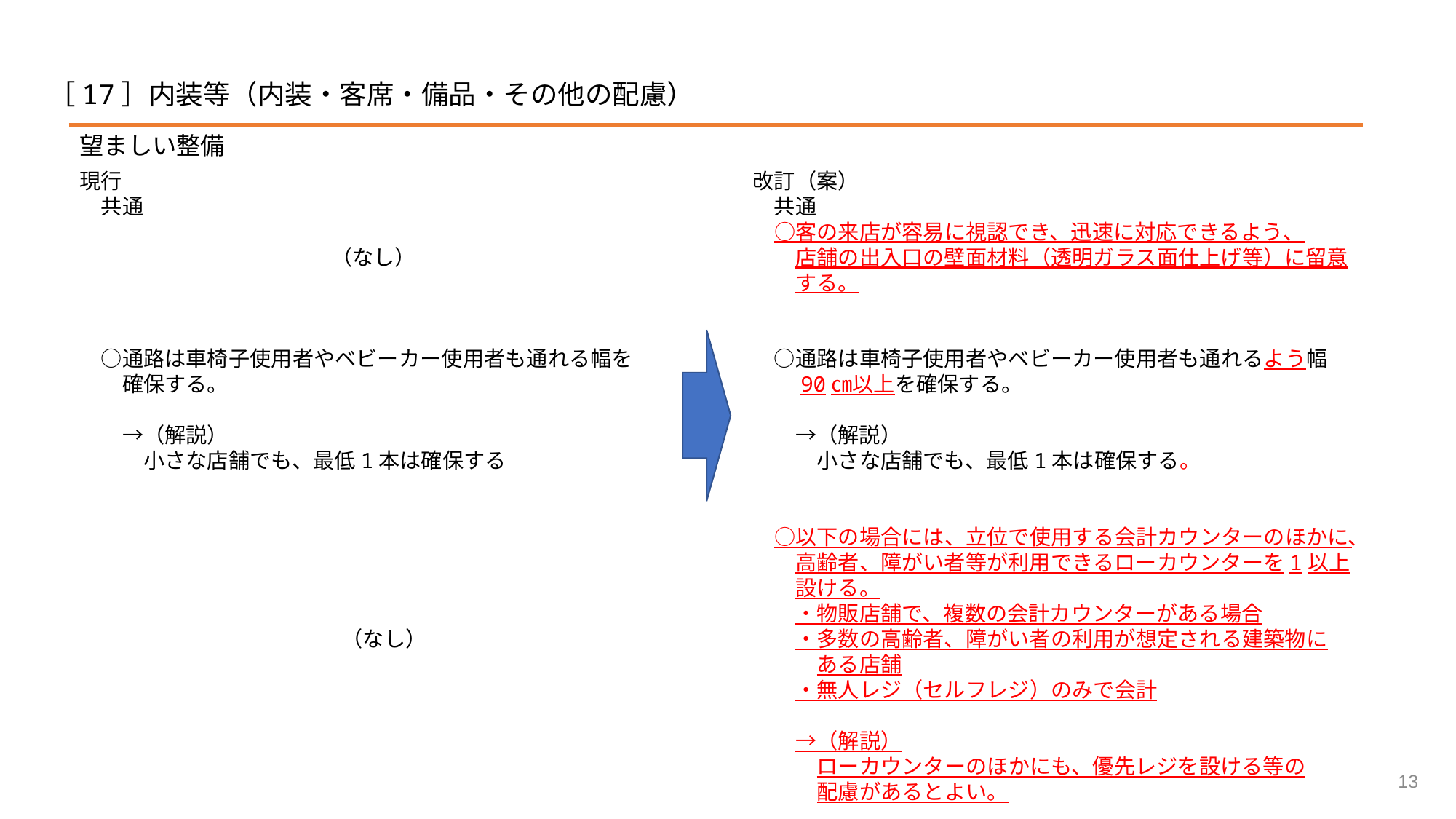

# ［17］内装等（内装・客席・備品・その他の配慮）
望ましい整備
現行
　共通

（なし）

　○通路は車椅子使用者やベビーカー使用者も通れる幅を
　　確保する。

　　→（解説）
　　　小さな店舗でも、最低1本は確保する

　（なし）
改訂（案）
　共通
　○客の来店が容易に視認でき、迅速に対応できるよう、
　　店舗の出入口の壁面材料（透明ガラス面仕上げ等）に留意
　　する。

　○通路は車椅子使用者やベビーカー使用者も通れるよう幅
　　90㎝以上を確保する。

　　→（解説）
　　　小さな店舗でも、最低1本は確保する。

　○以下の場合には、立位で使用する会計カウンターのほかに、
　　高齢者、障がい者等が利用できるローカウンターを1以上
　　設ける。
　　・物販店舗で、複数の会計カウンターがある場合
　　・多数の高齢者、障がい者の利用が想定される建築物に
　　　ある店舗
　　・無人レジ（セルフレジ）のみで会計

　　→（解説）
　　　ローカウンターのほかにも、優先レジを設ける等の
　　　配慮があるとよい。

13